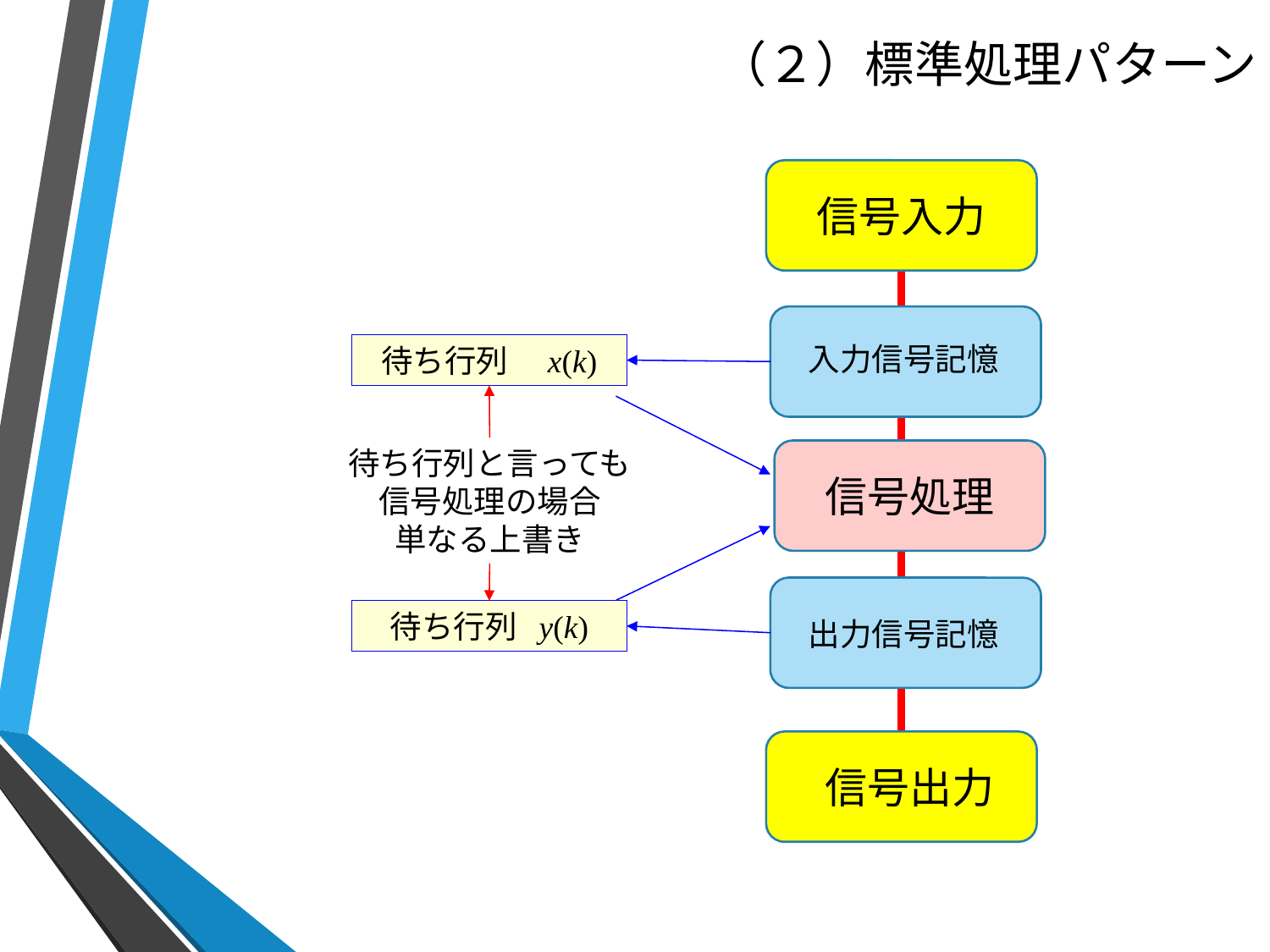

# （２）標準処理パターン

信号入力

入力信号記憶
待ち行列　x(k)
待ち行列と言っても
信号処理の場合
単なる上書き

信号処理

待ち行列  y(k)
出力信号記憶

信号出力